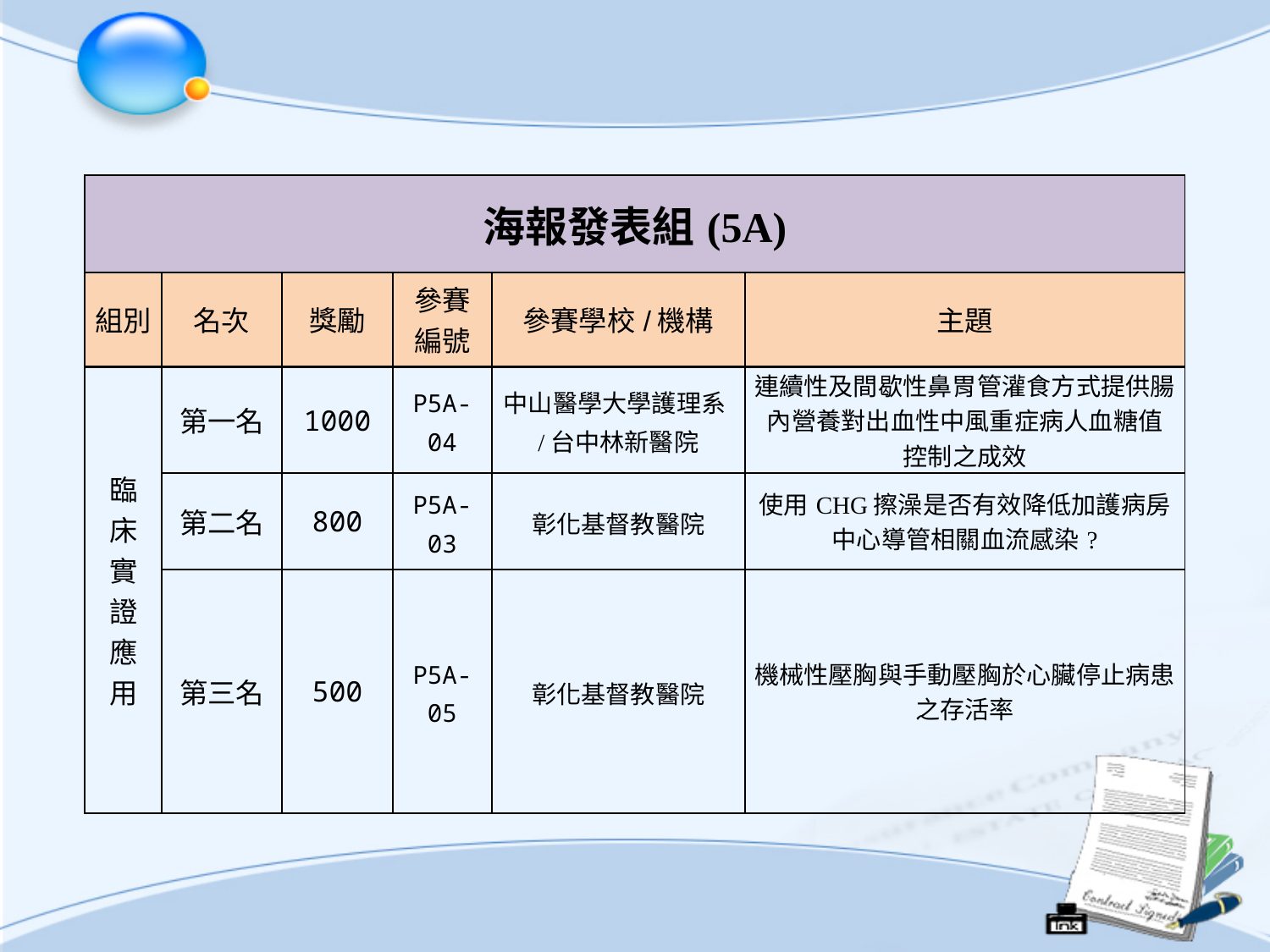

| 海報發表組(5A) |  |  |  |  |  |
| --- | --- | --- | --- | --- | --- |
| 組別 | 名次 | 獎勵 | 參賽編號 | 參賽學校/機構 | 主題 |
| 臨床實證應用 | 第一名 | 1000 | P5A-04 | 中山醫學大學護理系/台中林新醫院 | 連續性及間歇性鼻胃管灌食方式提供腸內營養對出血性中風重症病人血糖值控制之成效 |
| --- | --- | --- | --- | --- | --- |
|  | 第二名 | 800 | P5A-03 | 彰化基督教醫院 | 使用CHG擦澡是否有效降低加護病房中心導管相關血流感染? |
|  | 第三名 | 500 | P5A-05 | 彰化基督教醫院 | 機械性壓胸與手動壓胸於心臟停止病患之存活率 |